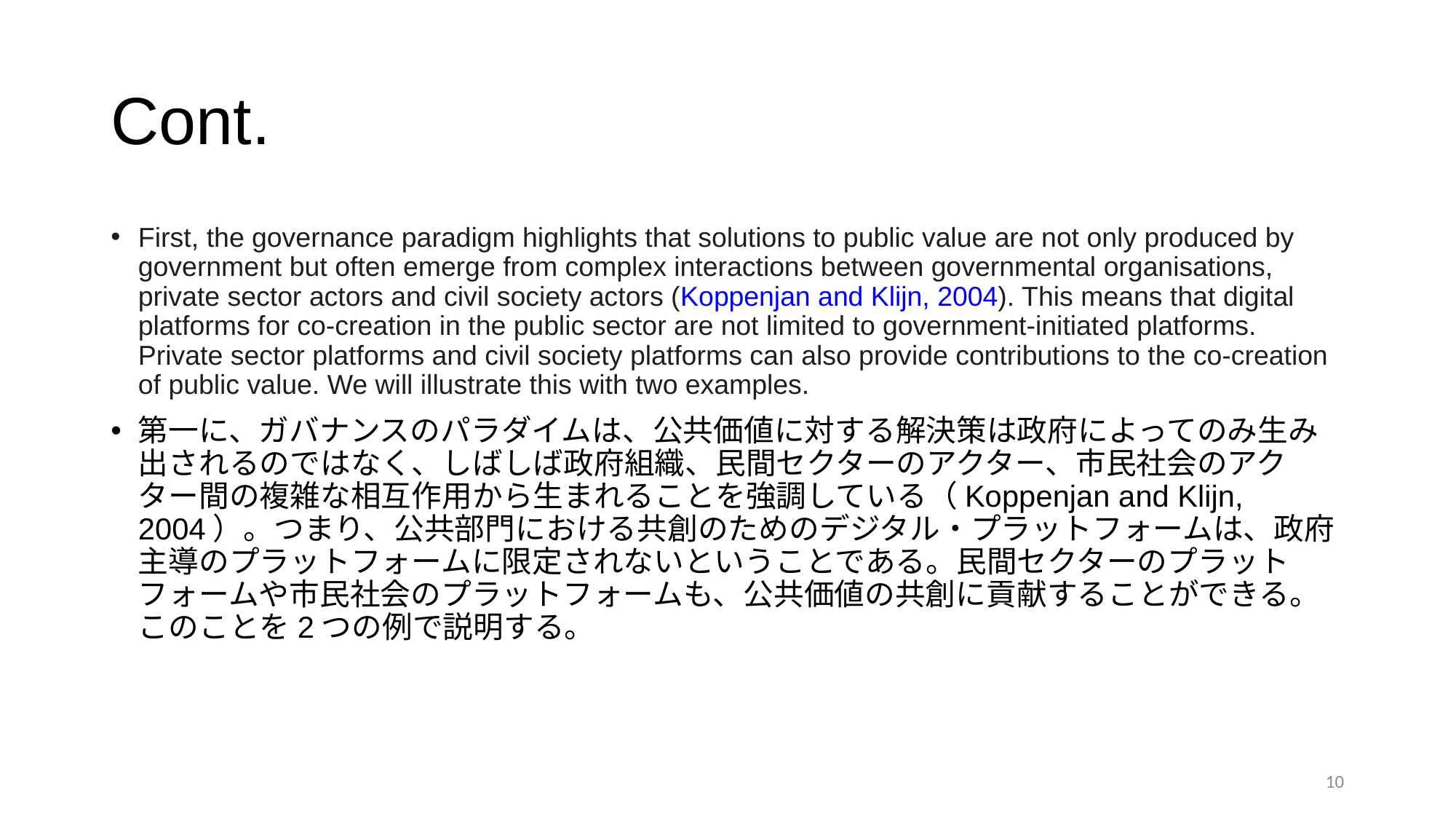

# Cont.
First, the governance paradigm highlights that solutions to public value are not only produced by government but often emerge from complex interactions between governmental organisations, private sector actors and civil society actors (Koppenjan and Klijn, 2004). This means that digital platforms for co-creation in the public sector are not limited to government-initiated platforms. Private sector platforms and civil society platforms can also provide contributions to the co-creation of public value. We will illustrate this with two examples.
第一に、ガバナンスのパラダイムは、公共価値に対する解決策は政府によってのみ生み出されるのではなく、しばしば政府組織、民間セクターのアクター、市民社会のアクター間の複雑な相互作用から生まれることを強調している（Koppenjan and Klijn, 2004）。つまり、公共部門における共創のためのデジタル・プラットフォームは、政府主導のプラットフォームに限定されないということである。民間セクターのプラットフォームや市民社会のプラットフォームも、公共価値の共創に貢献することができる。このことを2つの例で説明する。
10